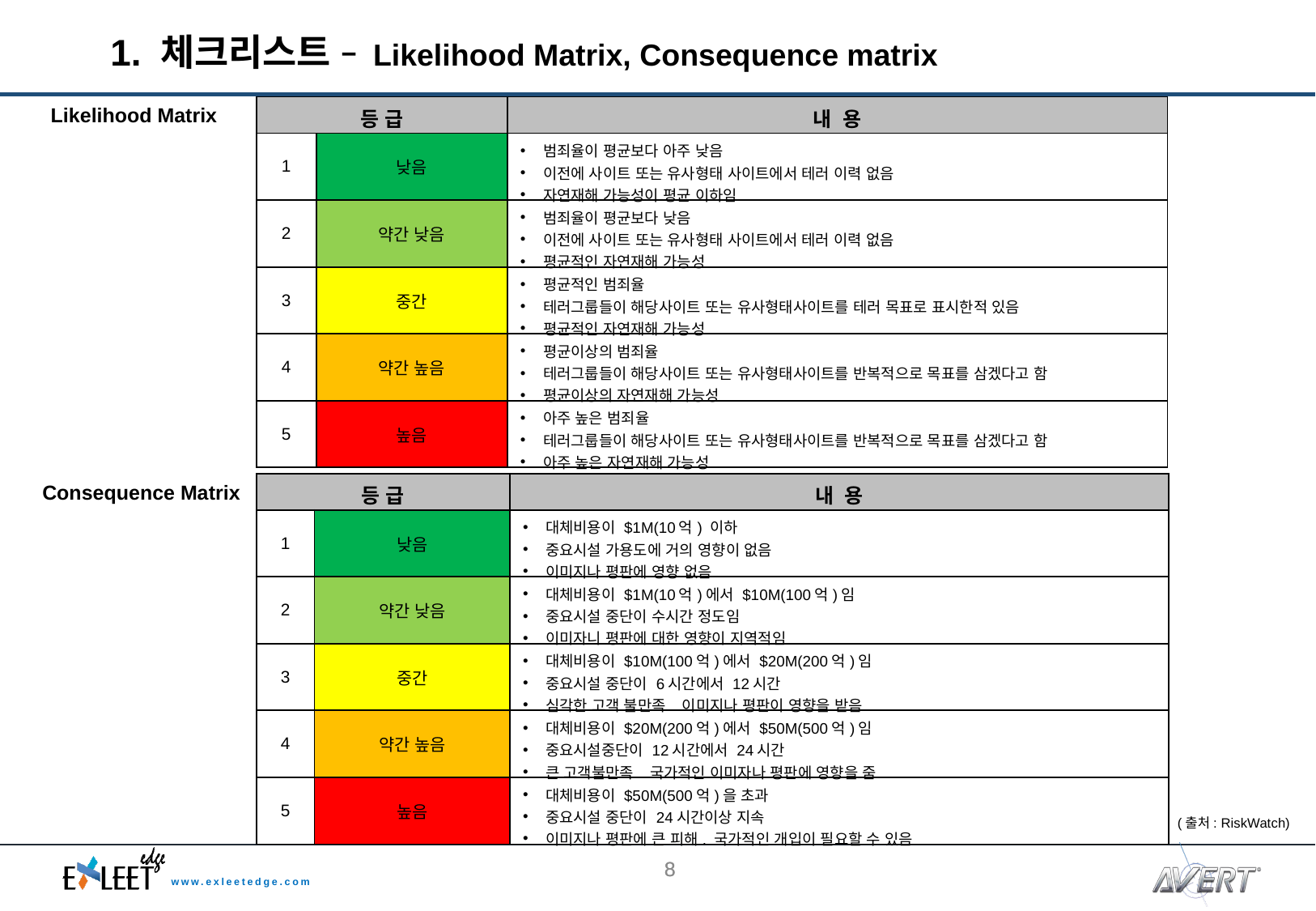

# 1. 체크리스트 – Likelihood Matrix, Consequence matrix
| 등 급 |  | 내 용 |
| --- | --- | --- |
| 1 | 낮음 | 범죄율이 평균보다 아주 낮음 이전에 사이트 또는 유사형태 사이트에서 테러 이력 없음 자연재해 가능성이 평균 이하임 |
| 2 | 약간 낮음 | 범죄율이 평균보다 낮음 이전에 사이트 또는 유사형태 사이트에서 테러 이력 없음 평균적인 자연재해 가능성 |
| 3 | 중간 | 평균적인 범죄율 테러그룹들이 해당사이트 또는 유사형태사이트를 테러 목표로 표시한적 있음 평균적인 자연재해 가능성 |
| 4 | 약간 높음 | 평균이상의 범죄율 테러그룹들이 해당사이트 또는 유사형태사이트를 반복적으로 목표를 삼겠다고 함 평균이상의 자연재해 가능성 |
| 5 | 높음 | 아주 높은 범죄율 테러그룹들이 해당사이트 또는 유사형태사이트를 반복적으로 목표를 삼겠다고 함 아주 높은 자연재해 가능성 |
Likelihood Matrix
| 등 급 |  | 내 용 |
| --- | --- | --- |
| 1 | 낮음 | 대체비용이 $1M(10억) 이하 중요시설 가용도에 거의 영향이 없음 이미지나 평판에 영향 없음 |
| 2 | 약간 낮음 | 대체비용이 $1M(10억)에서 $10M(100억)임 중요시설 중단이 수시간 정도임 이미자니 평판에 대한 영향이 지역적임 |
| 3 | 중간 | 대체비용이 $10M(100억)에서 $20M(200억)임 중요시설 중단이 6시간에서 12시간 심각한 고객 불만족. 이미지나 평판이 영향을 받음 |
| 4 | 약간 높음 | 대체비용이 $20M(200억)에서 $50M(500억)임 중요시설중단이 12시간에서 24시간 큰 고객불만족. 국가적인 이미자나 평판에 영향을 줌 |
| 5 | 높음 | 대체비용이 $50M(500억)을 초과 중요시설 중단이 24시간이상 지속 이미지나 평판에 큰 피해. 국가적인 개입이 필요할 수 있음 |
Consequence Matrix
(출처: RiskWatch)
8
8